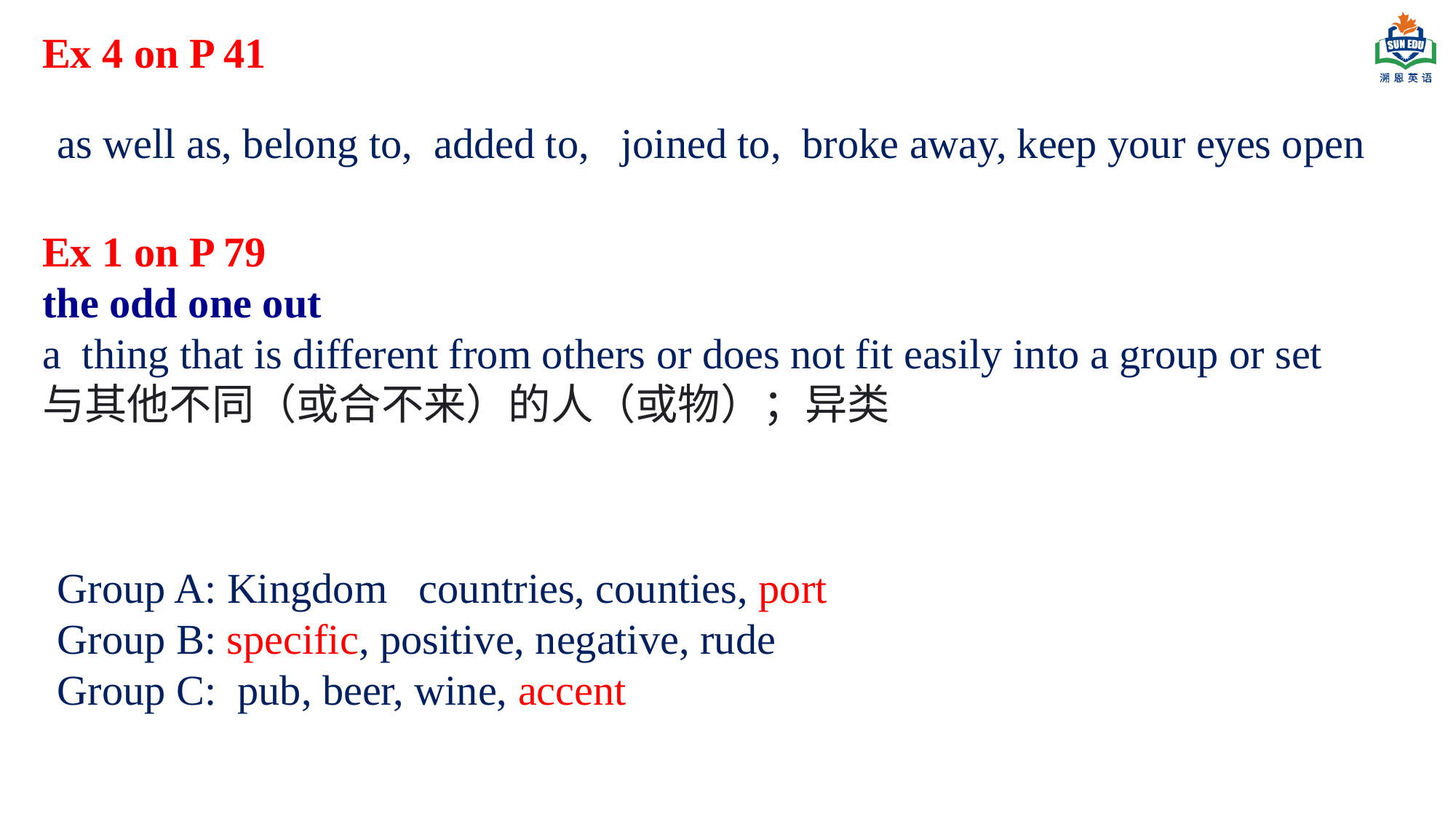

Ex 4 on P 41
as well as, belong to,  added to,   joined to,  broke away, keep your eyes open
Ex 1 on P 79
the odd one out
a  thing that is different from others or does not fit easily into a group or set
与其他不同（或合不来）的人（或物）；异类
Group A: Kingdom   countries, counties, port
Group B: specific, positive, negative, rude
Group C:  pub, beer, wine, accent